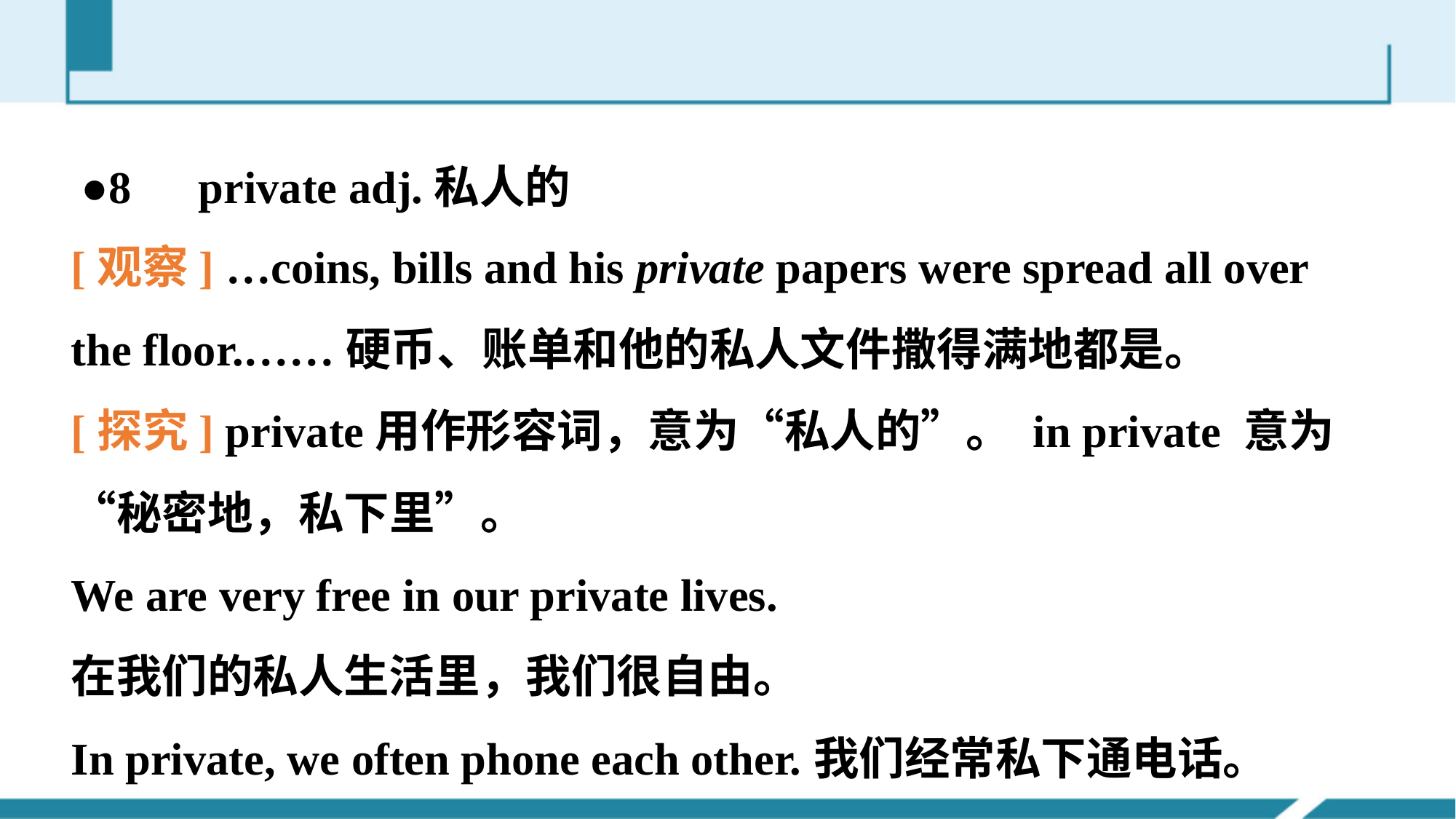

●8　private adj.私人的
[观察] …coins, bills and his private papers were spread all over the floor.……硬币、账单和他的私人文件撒得满地都是。
[探究] private用作形容词，意为“私人的”。 in private 意为“秘密地，私下里”。
We are very free in our private lives.
在我们的私人生活里，我们很自由。
In private, we often phone each other.我们经常私下通电话。